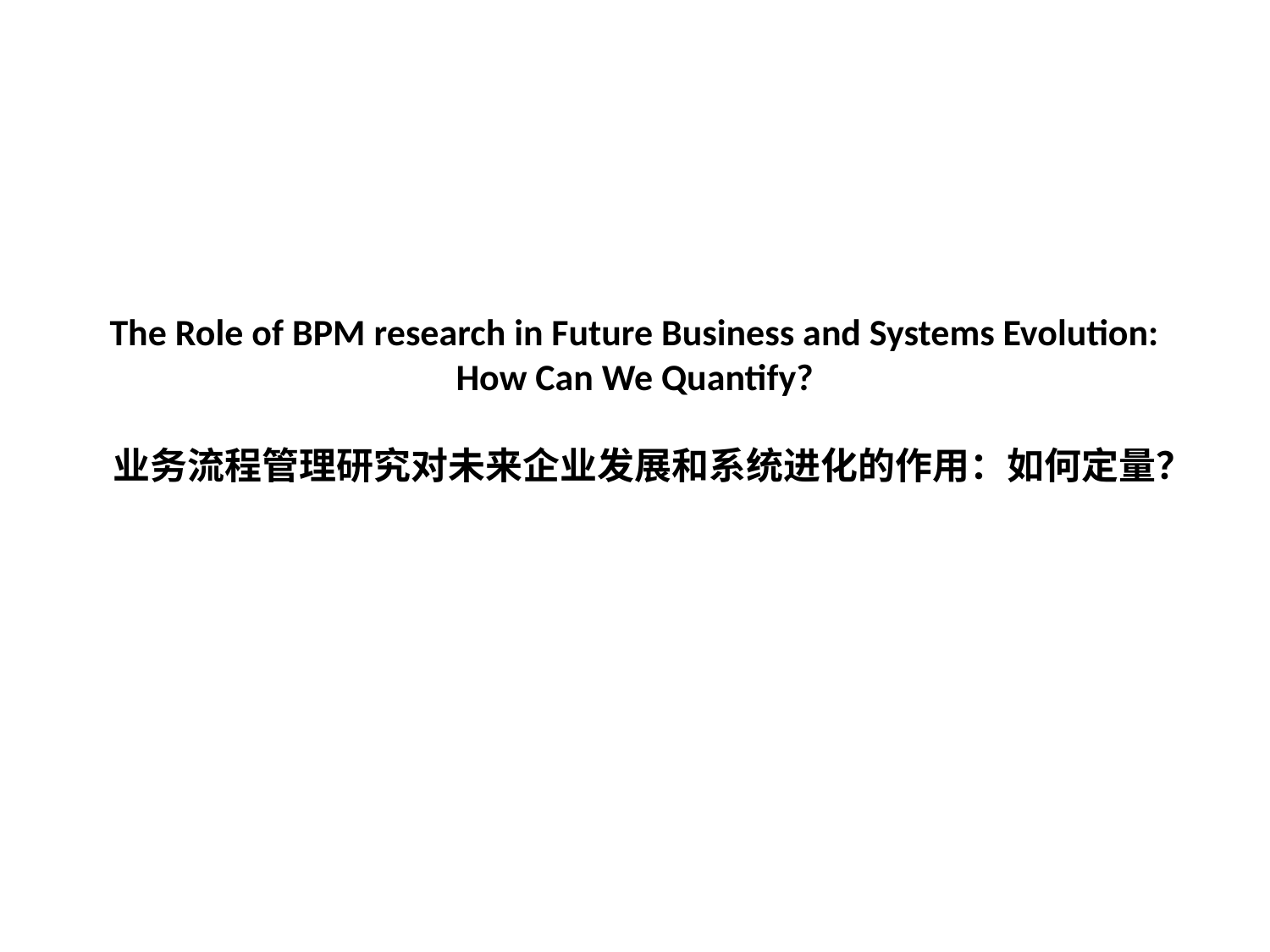

# The Role of BPM research in Future Business and Systems Evolution: How Can We Quantify? 业务流程管理研究对未来企业发展和系统进化的作用：如何定量？